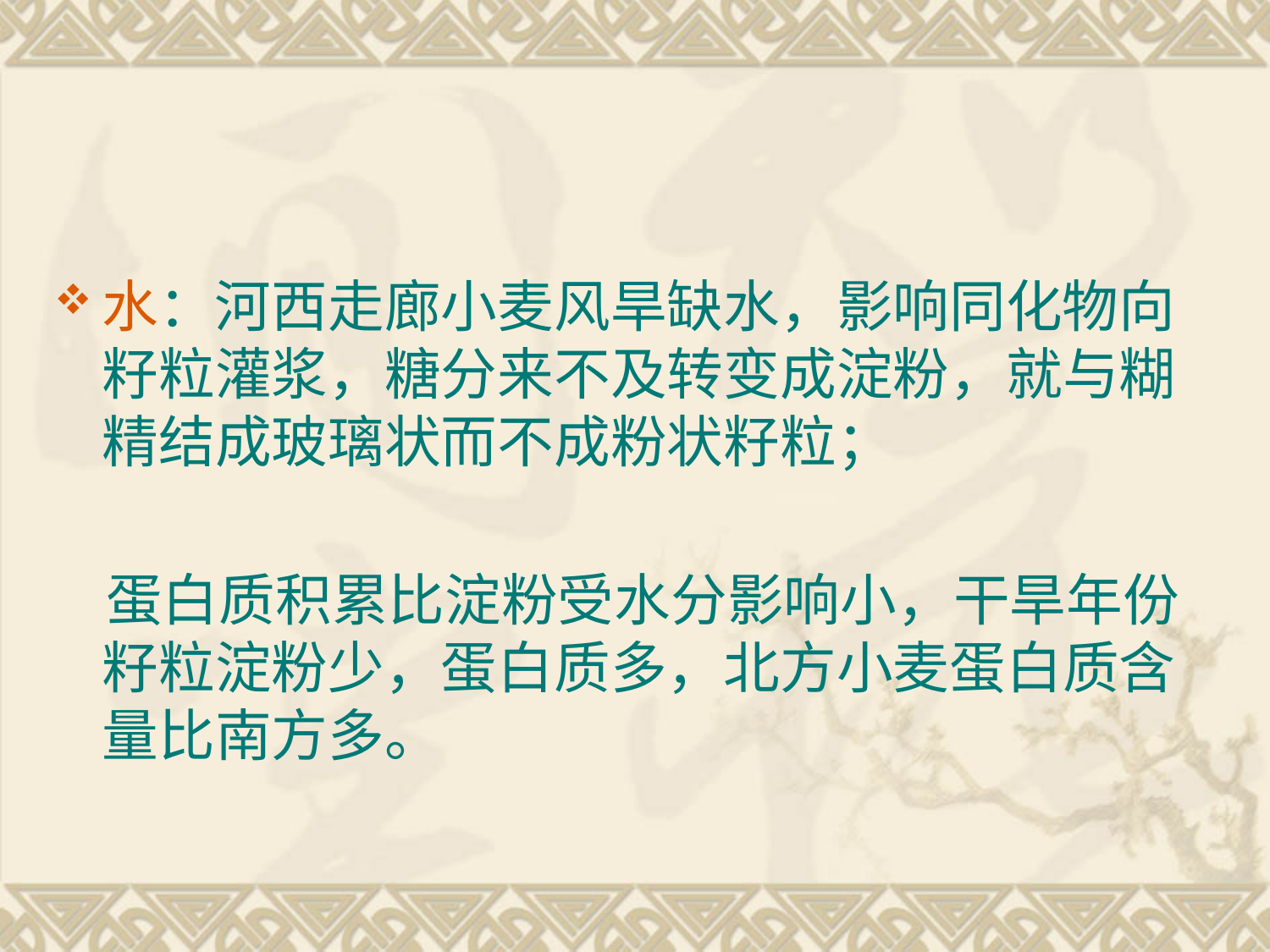

#
水：河西走廊小麦风旱缺水，影响同化物向籽粒灌浆，糖分来不及转变成淀粉，就与糊精结成玻璃状而不成粉状籽粒；

   蛋白质积累比淀粉受水分影响小，干旱年份籽粒淀粉少，蛋白质多，北方小麦蛋白质含量比南方多。